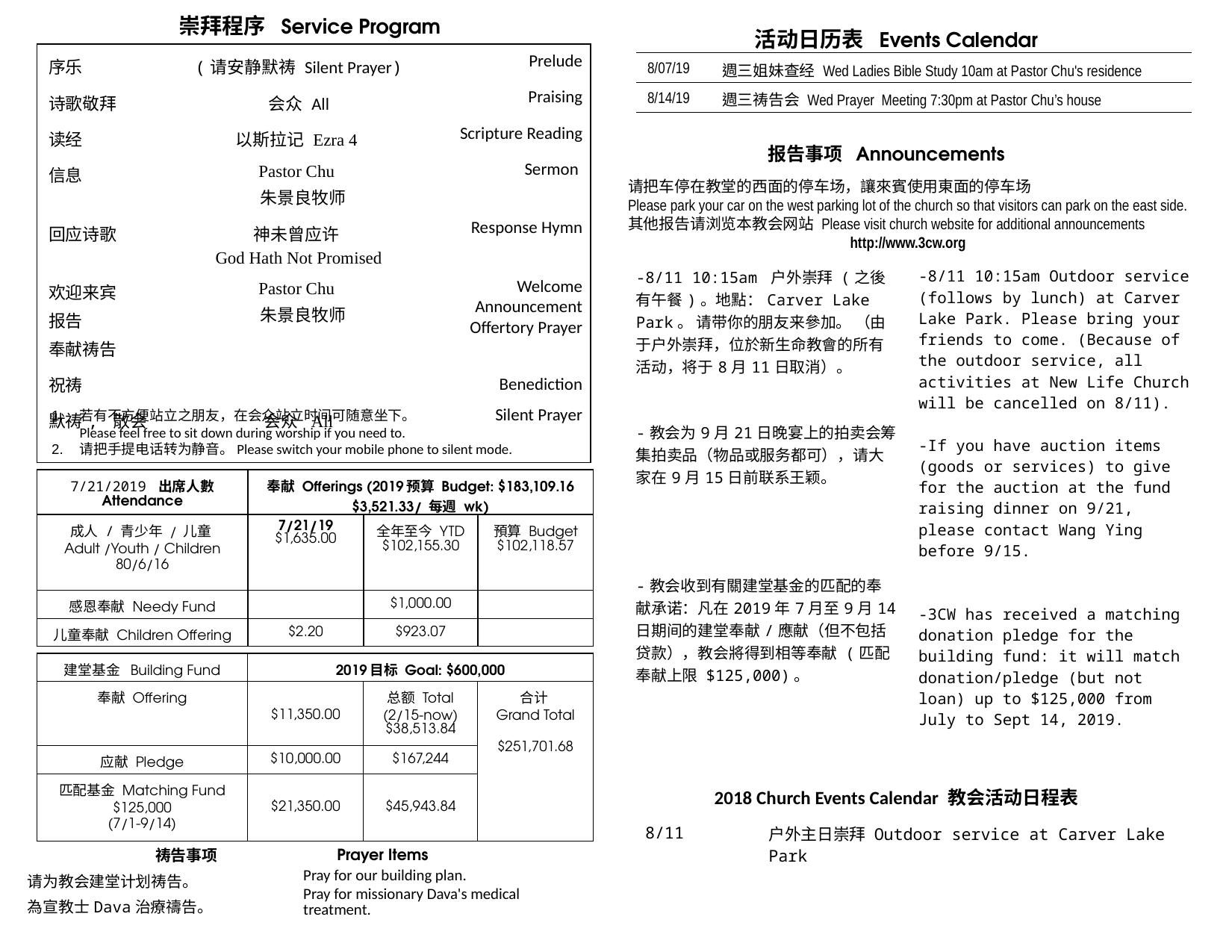

崇拜程序  Service Program
活动日历表  Events Calendar

| 序乐 | (请安静默祷 Silent Prayer) | Prelude |
| --- | --- | --- |
| 诗歌敬拜 | 会众 All | Praising |
| 读经 | 以斯拉记 Ezra 4 | Scripture Reading |
| 信息 | Pastor Chu  朱景良牧师 | Sermon |
| 回应诗歌 | 神未曾应许 God Hath Not Promised | Response Hymn |
| 欢迎来宾 报告 奉献祷告 | Pastor Chu  朱景良牧师 | Welcome Announcement Offertory Prayer |
| 祝祷 |  | Benediction |
| 默祷, 散会 | 会众 All | Silent Prayer |
| 8/07/19 | 週三姐妹查经 Wed Ladies Bible Study 10am at Pastor Chu's residence |
| --- | --- |
| 8/14/19 | 週三祷告会 Wed Prayer Meeting 7:30pm at Pastor Chu’s house |
报告事项  Announcements
请把车停在教堂的西面的停车场，讓來賓使用東面的停车场
Please park your car on the west parking lot of the church so that visitors can park on the east side.
其他报告请浏览本教会网站 Please visit church website for additional announcements
http://www.3cw.org
| -8/11 10:15am 户外崇拜 (之後有午餐)。地點：Carver Lake Park。 请带你的朋友来參加。 （由于户外崇拜，位於新生命教會的所有活动，将于8月11日取消）。 -教会为9月21日晚宴上的拍卖会筹集拍卖品（物品或服务都可），请大家在9月15日前联系王颖。 -教会收到有關建堂基金的匹配的奉献承诺：凡在2019年7月至9月14日期间的建堂奉献/應献（但不包括贷款），教会將得到相等奉献 (匹配奉献上限 $125,000)。 | -8/11 10:15am Outdoor service (follows by lunch) at Carver Lake Park. Please bring your friends to come. (Because of the outdoor service, all activities at New Life Church will be cancelled on 8/11). -If you have auction items (goods or services) to give for the auction at the fund raising dinner on 9/21, please contact Wang Ying before 9/15. -3CW has received a matching donation pledge for the building fund: it will match donation/pledge (but not loan) up to $125,000 from July to Sept 14, 2019. |
| --- | --- |
若有不方便站立之朋友，在会众站立时间可随意坐下。
Please feel free to sit down during worship if you need to.
请把手提电话转为静音。Please switch your mobile phone to silent mode.
| 7/21/2019 出席人數 Attendance | 奉献 Offerings (2019预算 Budget: $183,109.16 $3,521.33/ 每週 wk) |  |  |
| --- | --- | --- | --- |
| 成人 / 青少年 / 儿童 Adult /Youth / Children 80/6/16 | 7/21/19 $1,635.00 | 全年至今 YTD $102,155.30 | 預算 Budget $102,118.57 |
| 感恩奉献 Needy Fund |  | $1,000.00 |  |
| 儿童奉献 Children Offering | $2.20 | $923.07 |  |
| 建堂基金 Building Fund | 2019目标 Goal: $600,000 |  |  |
| --- | --- | --- | --- |
| 奉献 Offering | $11,350.00 | 总额 Total (2/15-now) $38,513.84 | 合计 Grand Total $251,701.68 |
| 应献 Pledge | $10,000.00 | $167,244 |  |
| 匹配基金 Matching Fund $125,000 (7/1-9/14) | $21,350.00 | $45,943.84 |  |
2018 Church Events Calendar 教会活动日程表

| 8/11 | 户外主日崇拜 Outdoor service at Carver Lake Park |
| --- | --- |
Prayer Items
祷告事项
| 请为教会建堂计划祷告。 為宣教士Dava治療禱告。 | Pray for our building plan. Pray for missionary Dava's medical treatment. |
| --- | --- |